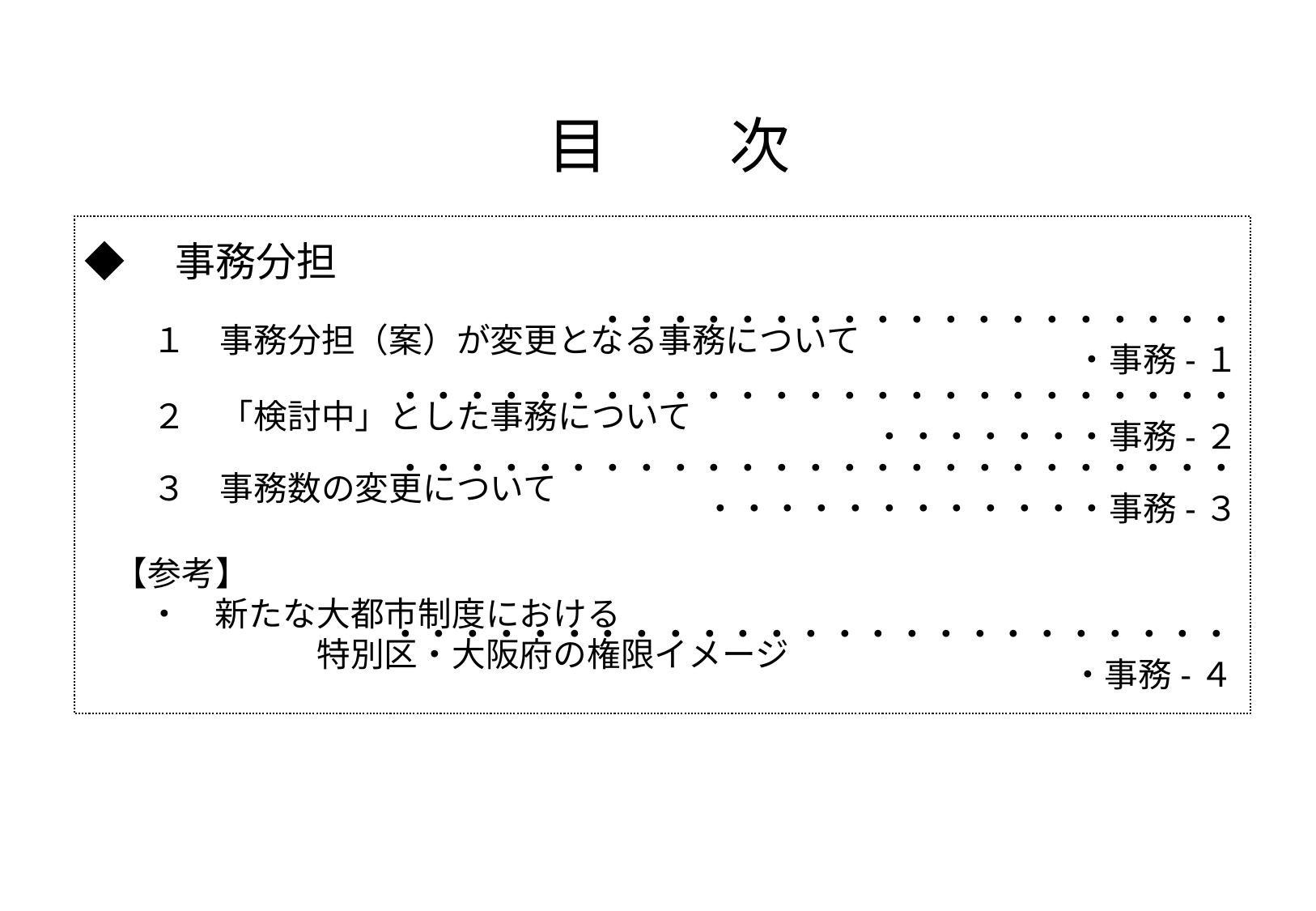

目　　次

◆　事務分担
　　１　事務分担（案）が変更となる事務について
・・・・・・・・・・・・・・・・・・・・事務-１
　　２　「検討中」とした事務について
　・・・・・・・・・・・・・・・・・・・・・・・・・・・・・・・・事務-２
　　３　事務数の変更について
　・・・・・・・・・・・・・・・・・・・・・・・・・・・・・・・・・・・・・事務-３
　【参考】
　　・　新たな大都市制度における
　　　　　　　特別区・大阪府の権限イメージ

　・・・・・・・・・・・・・・・・・・・・・・・・・・事務-４